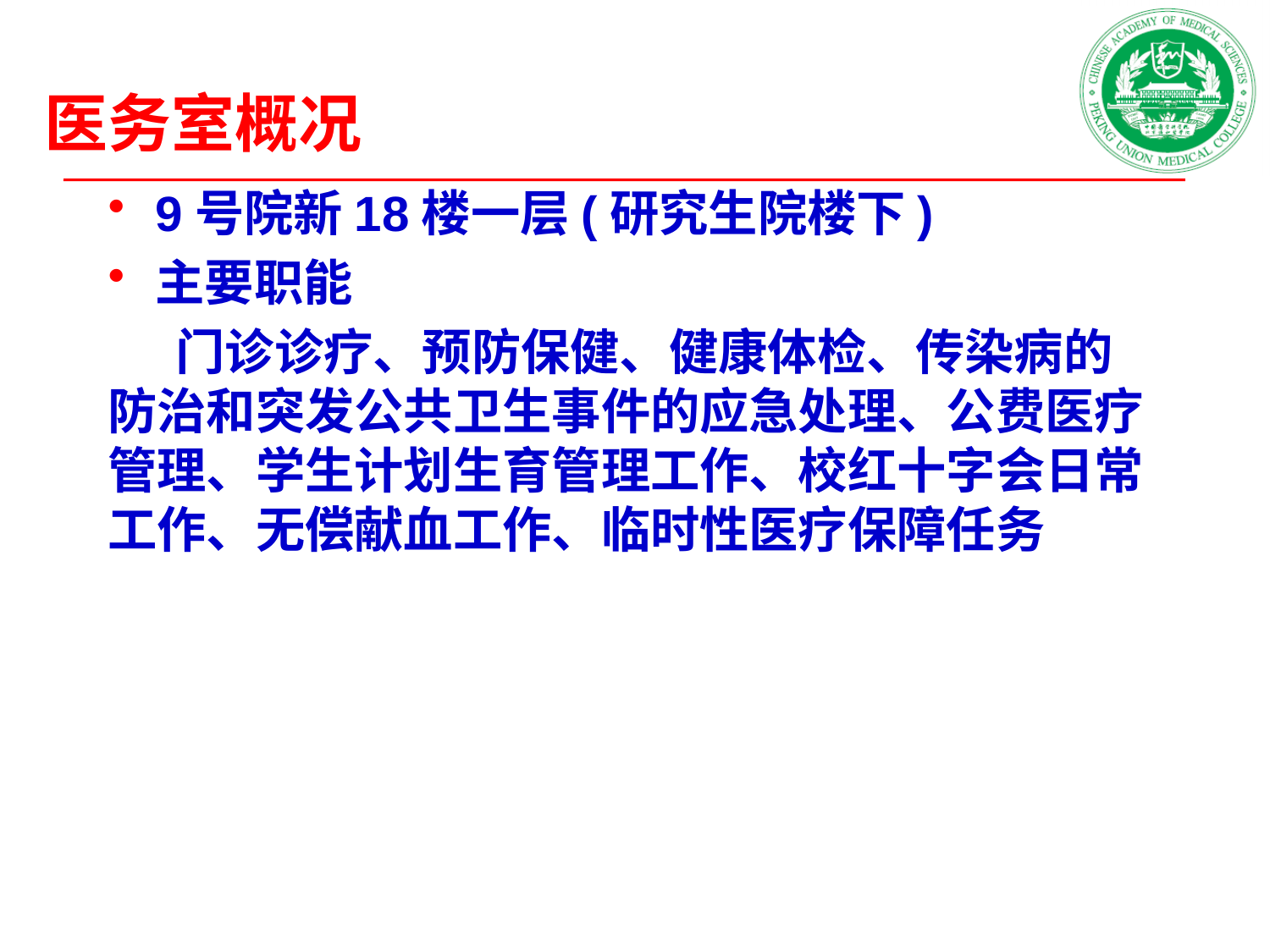

# 医务室概况
9号院新18楼一层(研究生院楼下)
主要职能
     门诊诊疗、预防保健、健康体检、传染病的防治和突发公共卫生事件的应急处理、公费医疗管理、学生计划生育管理工作、校红十字会日常工作、无偿献血工作、临时性医疗保障任务